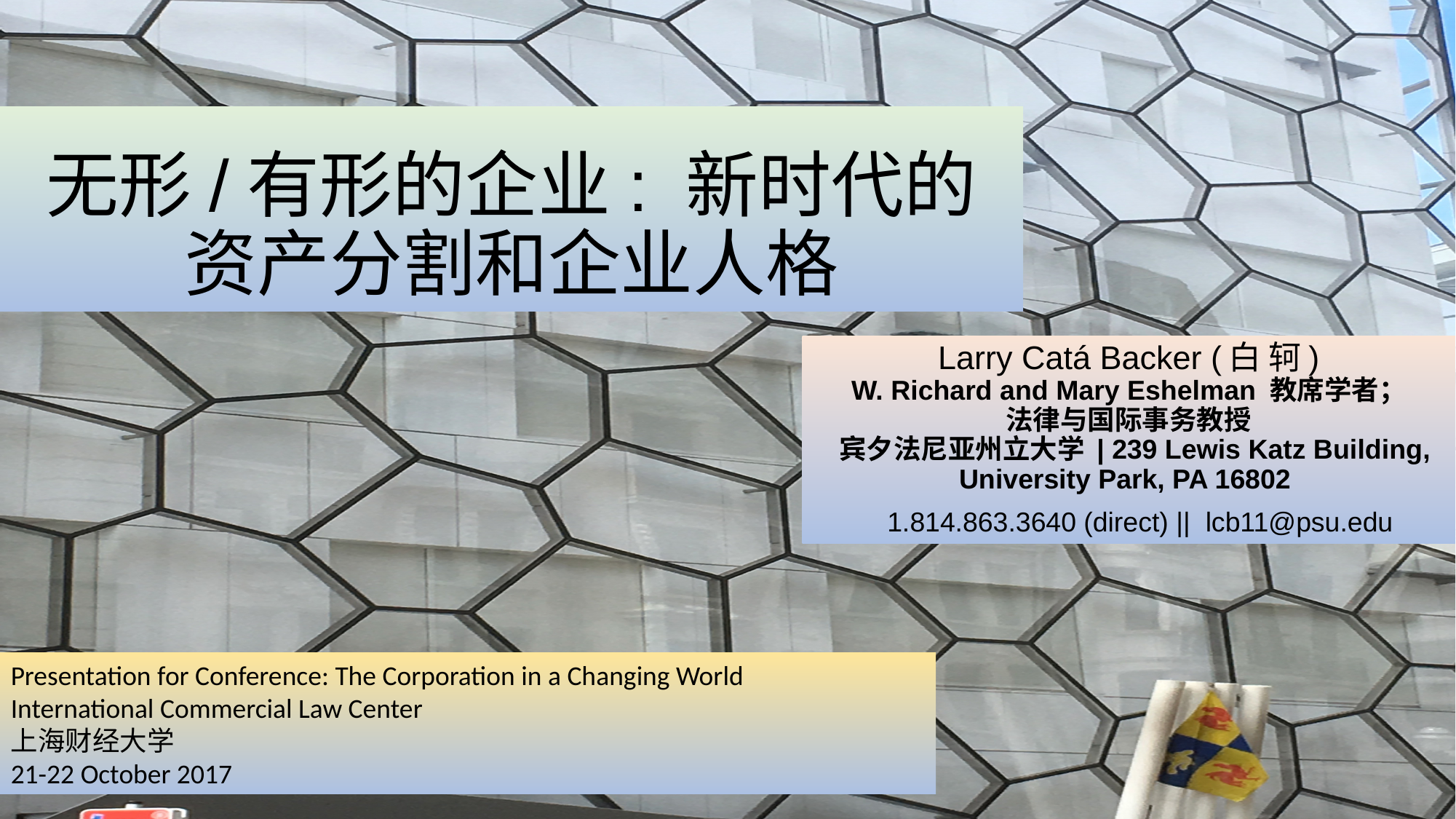

# 无形/有形的企业: 新时代的资产分割和企业人格
Larry Catá Backer (白 轲)
W. Richard and Mary Eshelman 教席学者；
法律与国际事务教授
  宾夕法尼亚州立大学 | 239 Lewis Katz Building, University Park, PA 16802
   1.814.863.3640 (direct) ||  lcb11@psu.edu
Presentation for Conference: The Corporation in a Changing World
International Commercial Law Center
上海财经大学
21-22 October 2017